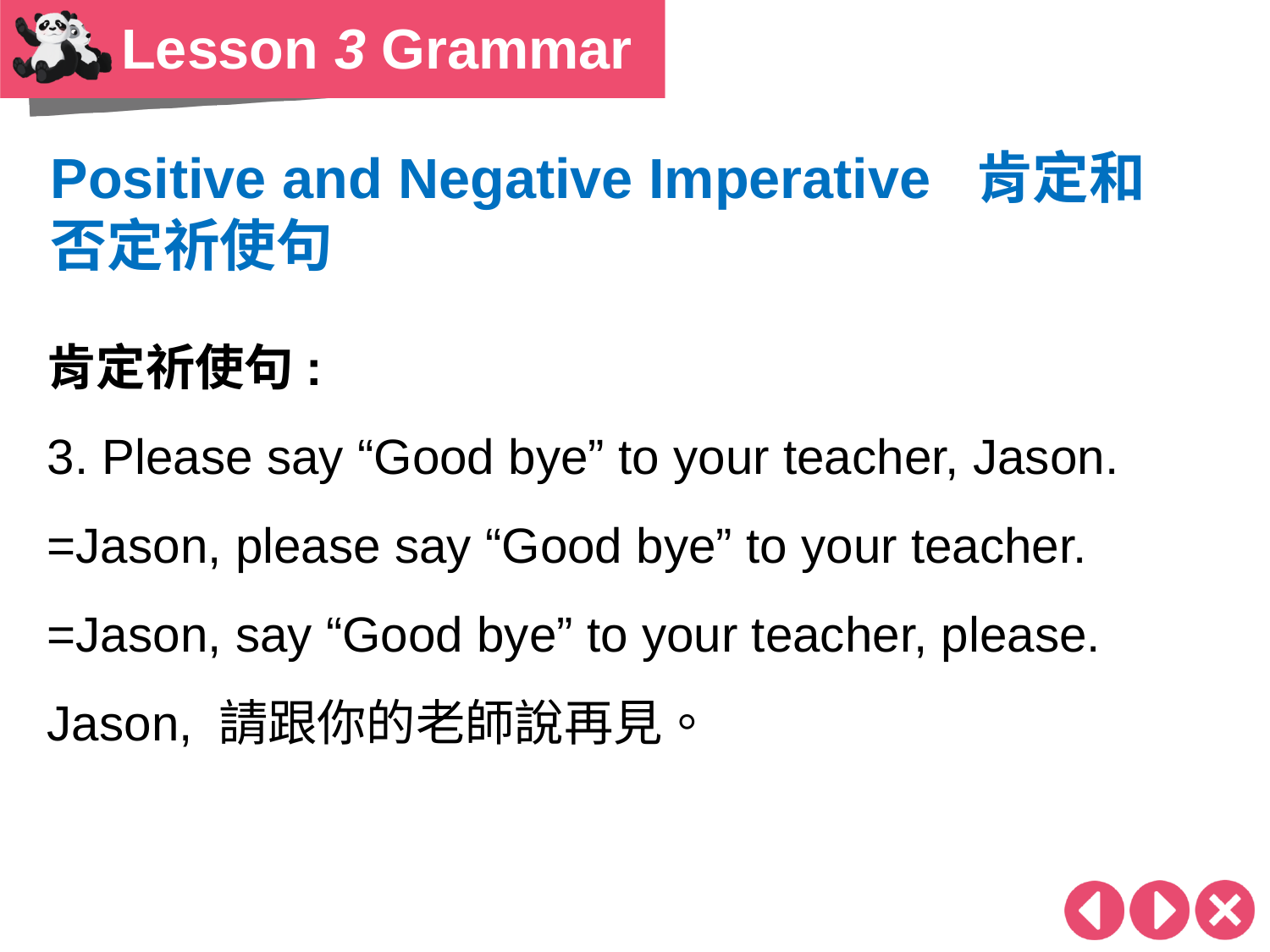

Lesson 3 Grammar
Positive and Negative Imperative  肯定和否定祈使句

肯定祈使句:
3. Please say “Good bye” to your teacher, Jason.
=Jason, please say “Good bye” to your teacher.
=Jason, say “Good bye” to your teacher, please.
Jason, 請跟你的老師說再見。